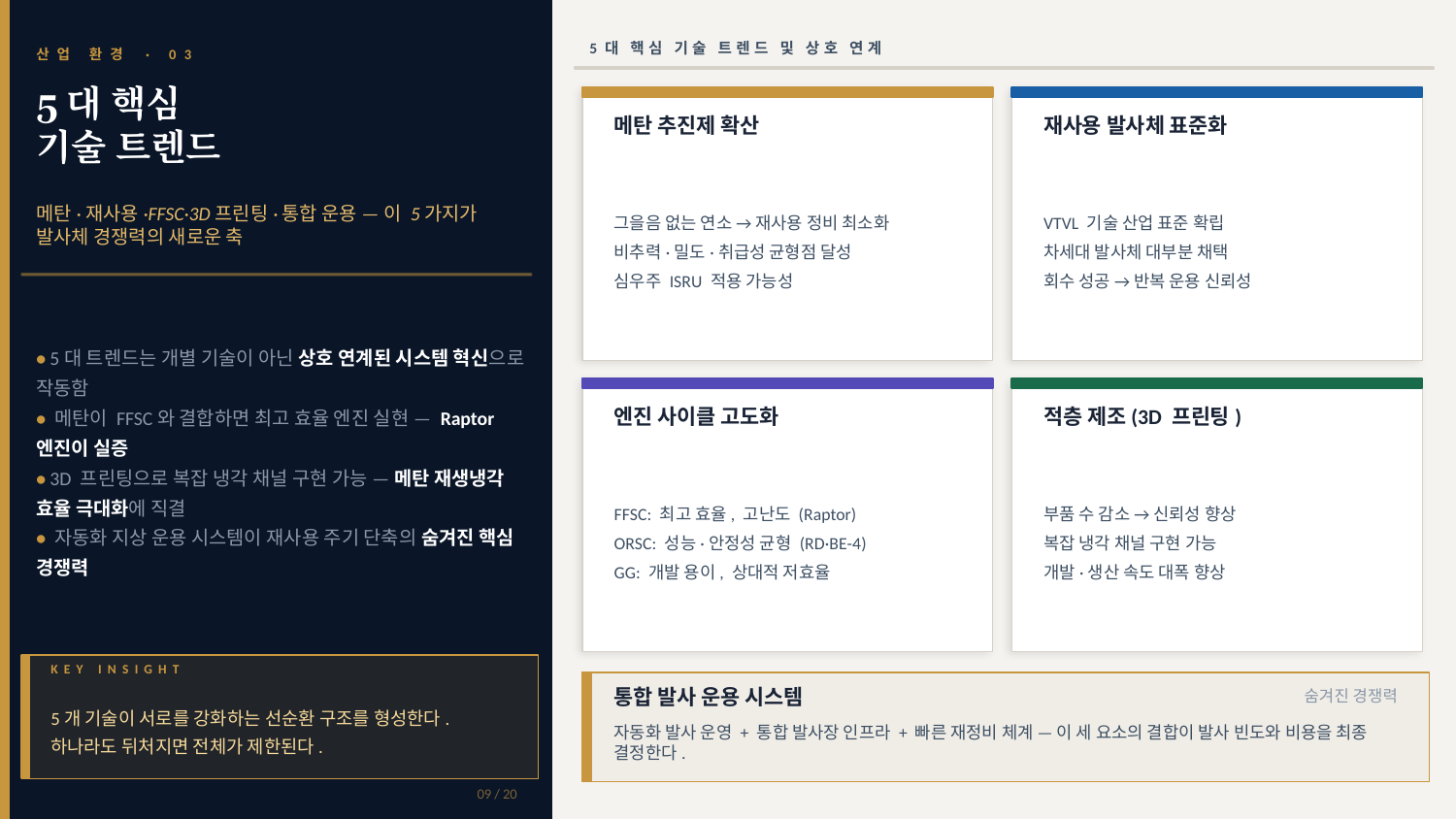

5대 핵심 기술 트렌드 및 상호 연계
산업 환경 · 03

5대 핵심
기술 트렌드

메탄 추진제 확산
재사용 발사체 표준화
그을음 없는 연소 → 재사용 정비 최소화
비추력·밀도·취급성 균형점 달성
심우주 ISRU 적용 가능성
VTVL 기술 산업 표준 확립
차세대 발사체 대부분 채택
회수 성공 → 반복 운용 신뢰성
메탄·재사용·FFSC·3D프린팅·통합 운용 — 이 5가지가 발사체 경쟁력의 새로운 축

• 5대 트렌드는 개별 기술이 아닌 상호 연계된 시스템 혁신으로 작동함
• 메탄이 FFSC와 결합하면 최고 효율 엔진 실현 — Raptor 엔진이 실증
• 3D 프린팅으로 복잡 냉각 채널 구현 가능 — 메탄 재생냉각 효율 극대화에 직결
• 자동화 지상 운용 시스템이 재사용 주기 단축의 숨겨진 핵심 경쟁력

엔진 사이클 고도화
적층 제조(3D 프린팅)
FFSC: 최고 효율, 고난도 (Raptor)
ORSC: 성능·안정성 균형 (RD·BE-4)
GG: 개발 용이, 상대적 저효율
부품 수 감소 → 신뢰성 향상
복잡 냉각 채널 구현 가능
개발·생산 속도 대폭 향상

KEY INSIGHT

통합 발사 운용 시스템
5개 기술이 서로를 강화하는 선순환 구조를 형성한다.
하나라도 뒤처지면 전체가 제한된다.
숨겨진 경쟁력
자동화 발사 운영 + 통합 발사장 인프라 + 빠른 재정비 체계 — 이 세 요소의 결합이 발사 빈도와 비용을 최종 결정한다.
09 / 20